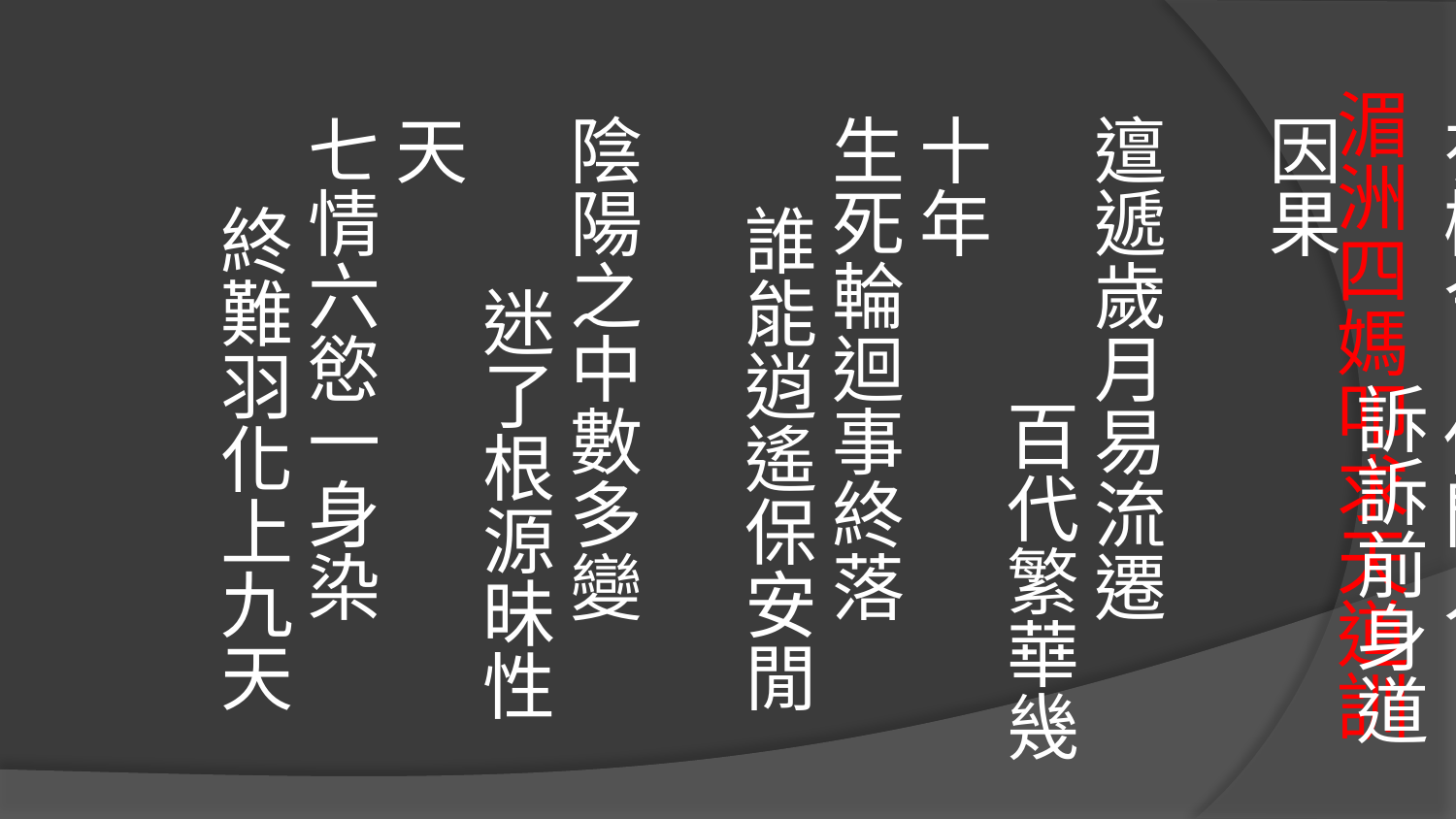

善娘無功又無德　　　             幸受天恩此身佑
有機今日佛門入　　　            訴訴前身道因果
邅遞歲月易流遷　　　             百代繁華幾十年
生死輪迴事終落　　　 誰能逍遙保安閒
陰陽之中數多變　　　      迷了根源昧性天
七情六慾一身染　　　 終難羽化上九天
# 湄洲四媽叩求天道訓